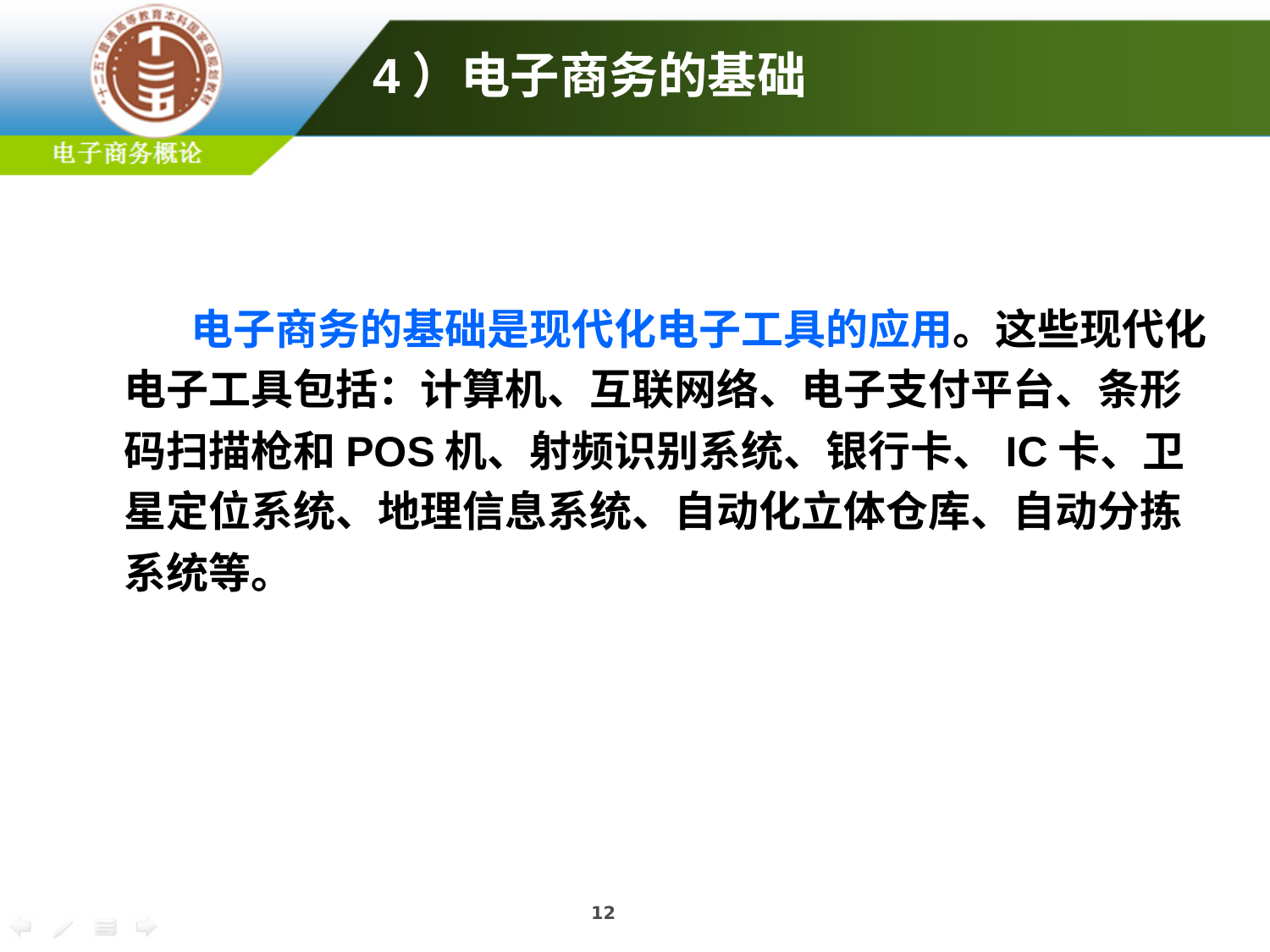

4）电子商务的基础
           电子商务的基础是现代化电子工具的应用。这些现代化电子工具包括：计算机、互联网络、电子支付平台、条形码扫描枪和POS机、射频识别系统、银行卡、IC卡、卫星定位系统、地理信息系统、自动化立体仓库、自动分拣系统等。

12